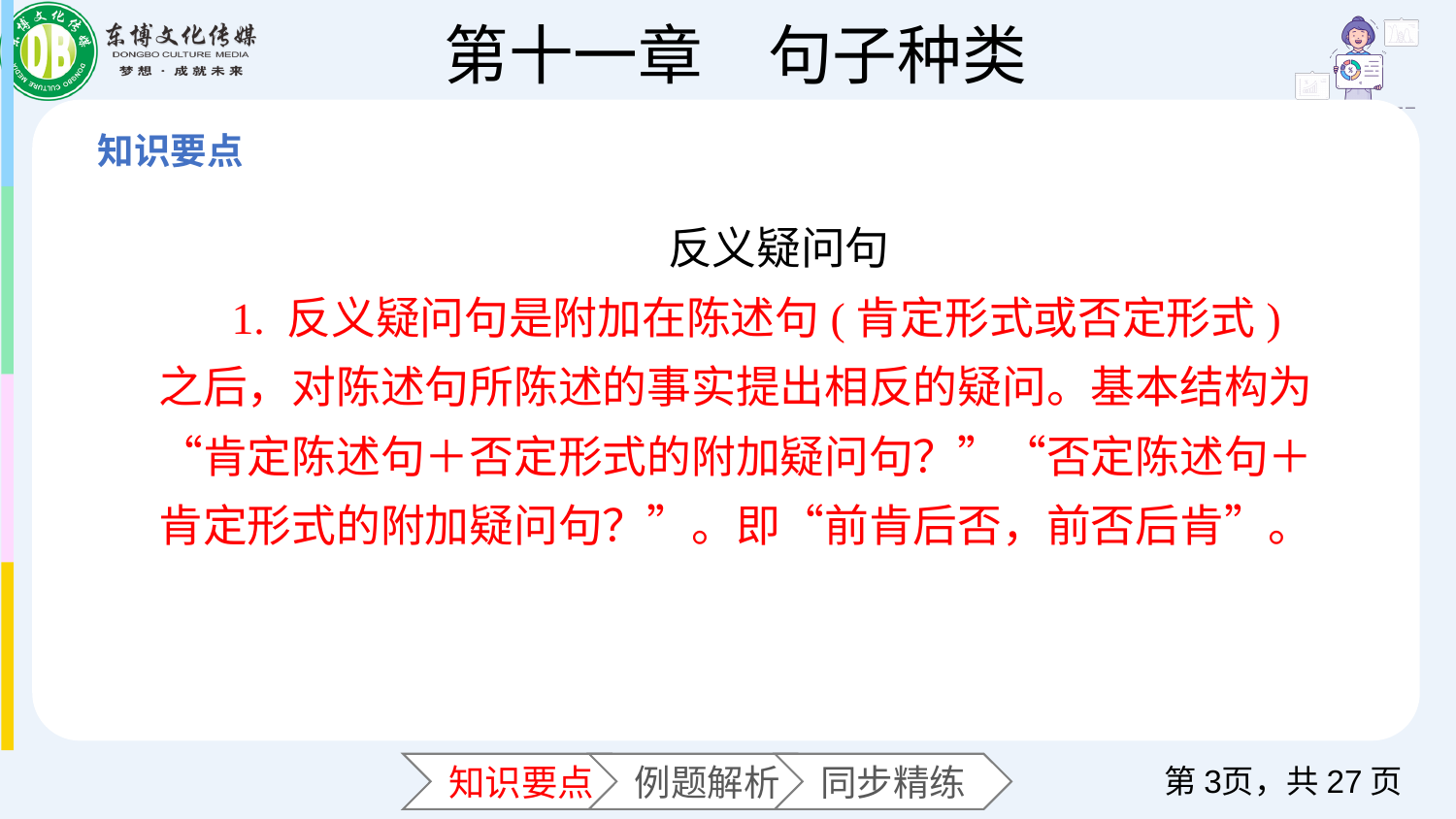

反义疑问句
1. 反义疑问句是附加在陈述句(肯定形式或否定形式)之后，对陈述句所陈述的事实提出相反的疑问。基本结构为“肯定陈述句＋否定形式的附加疑问句？”“否定陈述句＋肯定形式的附加疑问句？”。即“前肯后否，前否后肯”。